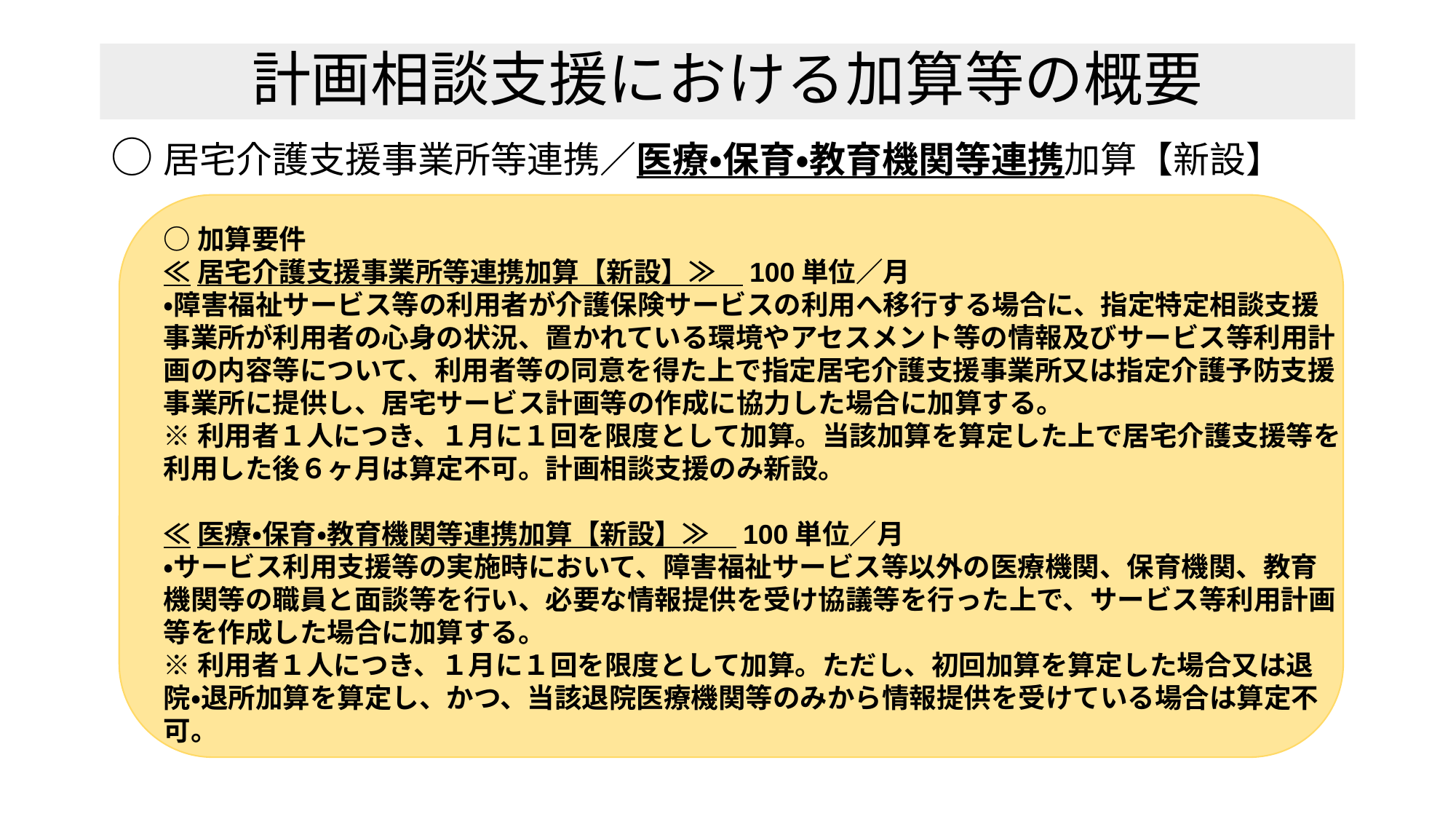

# 計画相談支援における加算等の概要
○居宅介護支援事業所等連携／医療・保育・教育機関等連携加算【新設】

○加算要件
≪居宅介護支援事業所等連携加算【新設】≫　100単位／月
・障害福祉サービス等の利用者が介護保険サービスの利用へ移行する場合に、指定特定相談支援事業所が利用者の心身の状況、置かれている環境やアセスメント等の情報及びサービス等利用計画の内容等について、利用者等の同意を得た上で指定居宅介護支援事業所又は指定介護予防支援事業所に提供し、居宅サービス計画等の作成に協力した場合に加算する。
※利用者１人につき、１月に１回を限度として加算。当該加算を算定した上で居宅介護支援等を利用した後６ヶ月は算定不可。計画相談支援のみ新設。

≪医療・保育・教育機関等連携加算【新設】≫　100単位／月
・サービス利用支援等の実施時において、障害福祉サービス等以外の医療機関、保育機関、教育機関等の職員と面談等を行い、必要な情報提供を受け協議等を行った上で、サービス等利用計画等を作成した場合に加算する。
※利用者１人につき、１月に１回を限度として加算。ただし、初回加算を算定した場合又は退院・退所加算を算定し、かつ、当該退院医療機関等のみから情報提供を受けている場合は算定不可。